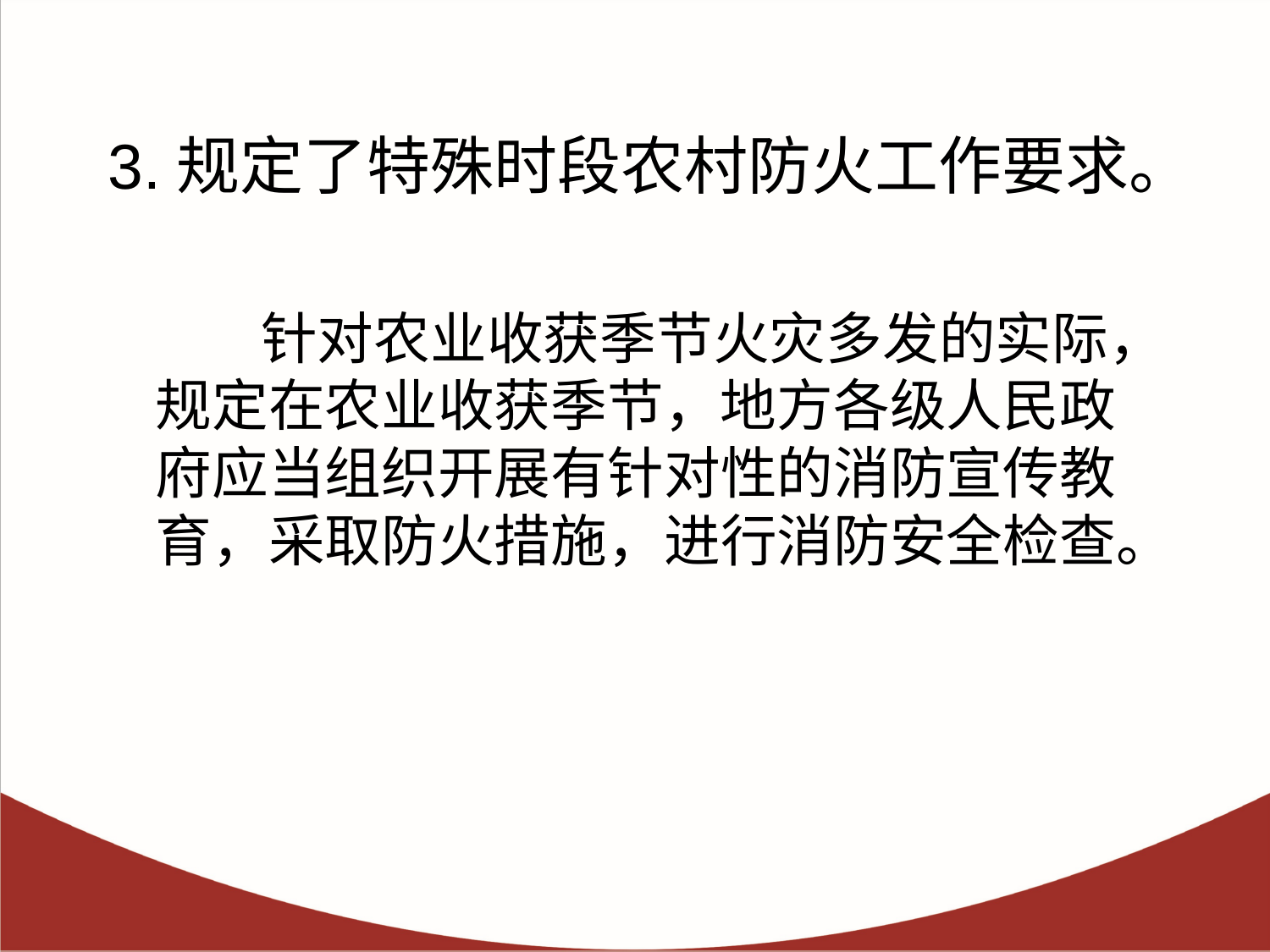

# 3.规定了特殊时段农村防火工作要求。
           针对农业收获季节火灾多发的实际，规定在农业收获季节，地方各级人民政府应当组织开展有针对性的消防宣传教育，采取防火措施，进行消防安全检查。